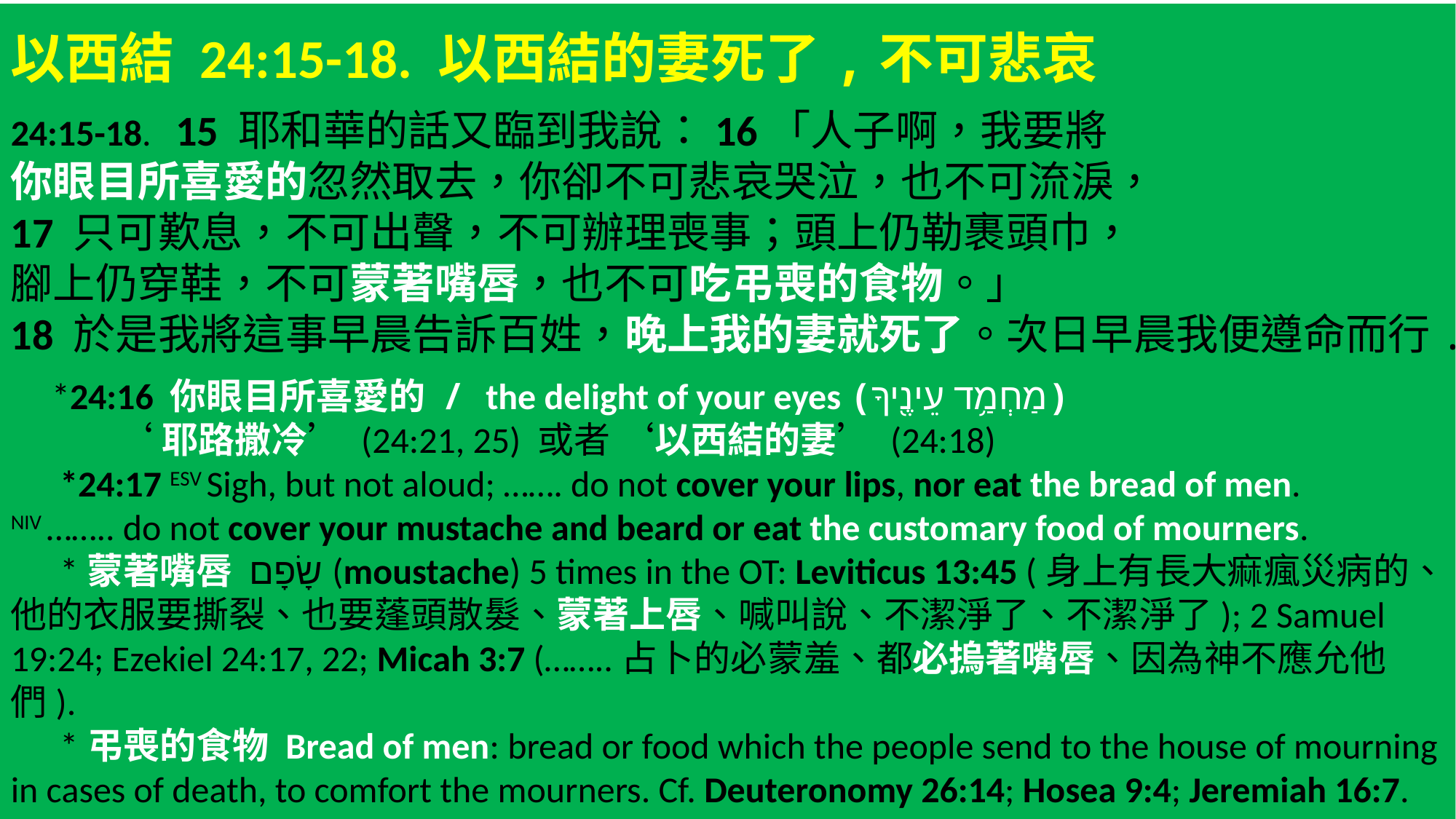

以西結 24:15-18. 以西結的妻死了,不可悲哀

24:15-18.   15 耶和華的話又臨到我說：16「人子啊，我要將
你眼目所喜愛的忽然取去，你卻不可悲哀哭泣，也不可流淚，
17 只可歎息，不可出聲，不可辦理喪事；頭上仍勒裹頭巾，
腳上仍穿鞋，不可蒙著嘴唇，也不可吃弔喪的食物。」
18 於是我將這事早晨告訴百姓，晚上我的妻就死了。次日早晨我便遵命而行.

     *24:16 你眼目所喜愛的 / the delight of your eyes (מַחְמַ֥ד עֵינֶ֖יךָ)
             ‘耶路撒冷’ (24:21, 25) 或者 ‘以西結的妻’ (24:18)
      *24:17 ESV Sigh, but not aloud; ……. do not cover your lips, nor eat the bread of men.
NIV …….. do not cover your mustache and beard or eat the customary food of mourners.
      *蒙著嘴唇 שָׂפָם (moustache) 5 times in the OT: Leviticus 13:45 (身上有長大痲瘋災病的、他的衣服要撕裂、也要蓬頭散髮、蒙著上唇、喊叫說、不潔淨了、不潔淨了); 2 Samuel 19:24; Ezekiel 24:17, 22; Micah 3:7 (……..占卜的必蒙羞、都必摀著嘴唇、因為神不應允他們).
      *弔喪的食物 Bread of men: bread or food which the people send to the house of mourning in cases of death, to comfort the mourners. Cf. Deuteronomy 26:14; Hosea 9:4; Jeremiah 16:7.